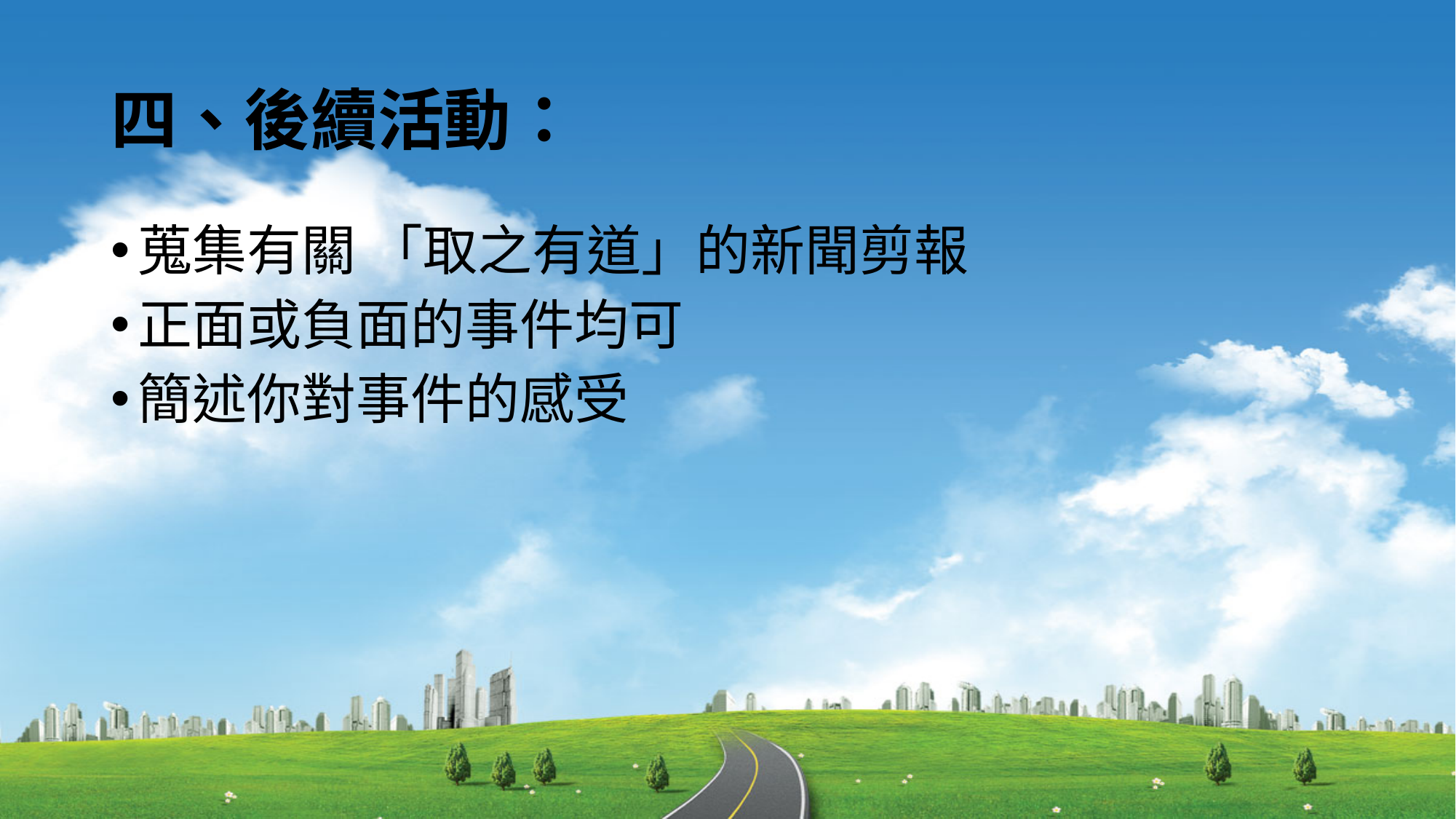

# 四、後續活動：
蒐集有關 「取之有道」的新聞剪報
正面或負面的事件均可
簡述你對事件的感受